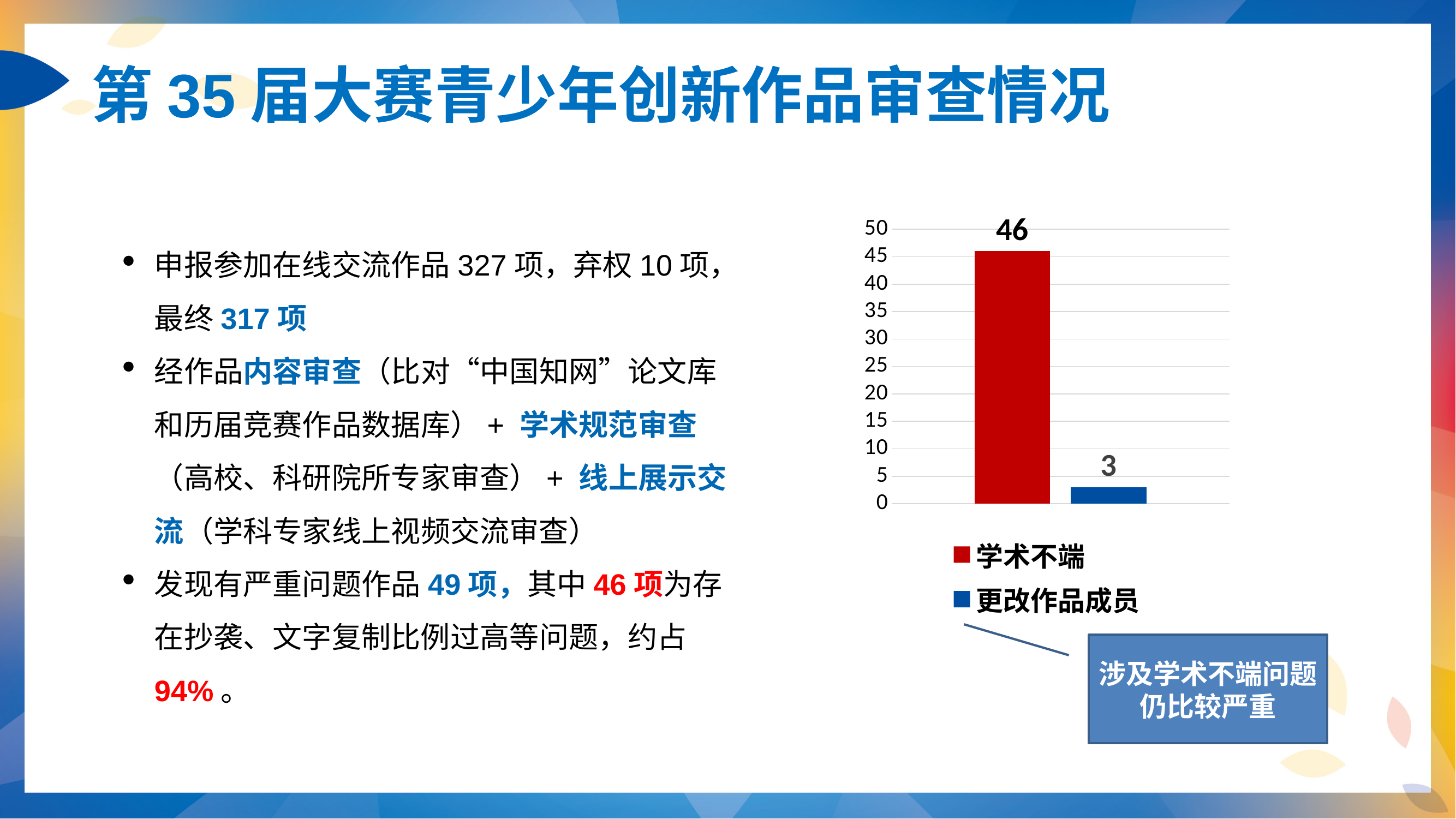

第35届大赛青少年创新作品审查情况

### Chart

| Category | 学术不端 | 更改作品成员 |
|---|---|---|
| 问题类型 | 46.0 | 3.0 |
申报参加在线交流作品327项，弃权10项，最终317项
经作品内容审查（比对“中国知网”论文库和历届竞赛作品数据库）+ 学术规范审查（高校、科研院所专家审查）+ 线上展示交流（学科专家线上视频交流审查）
发现有严重问题作品49项，其中46项为存在抄袭、文字复制比例过高等问题，约占94%。
涉及学术不端问题仍比较严重